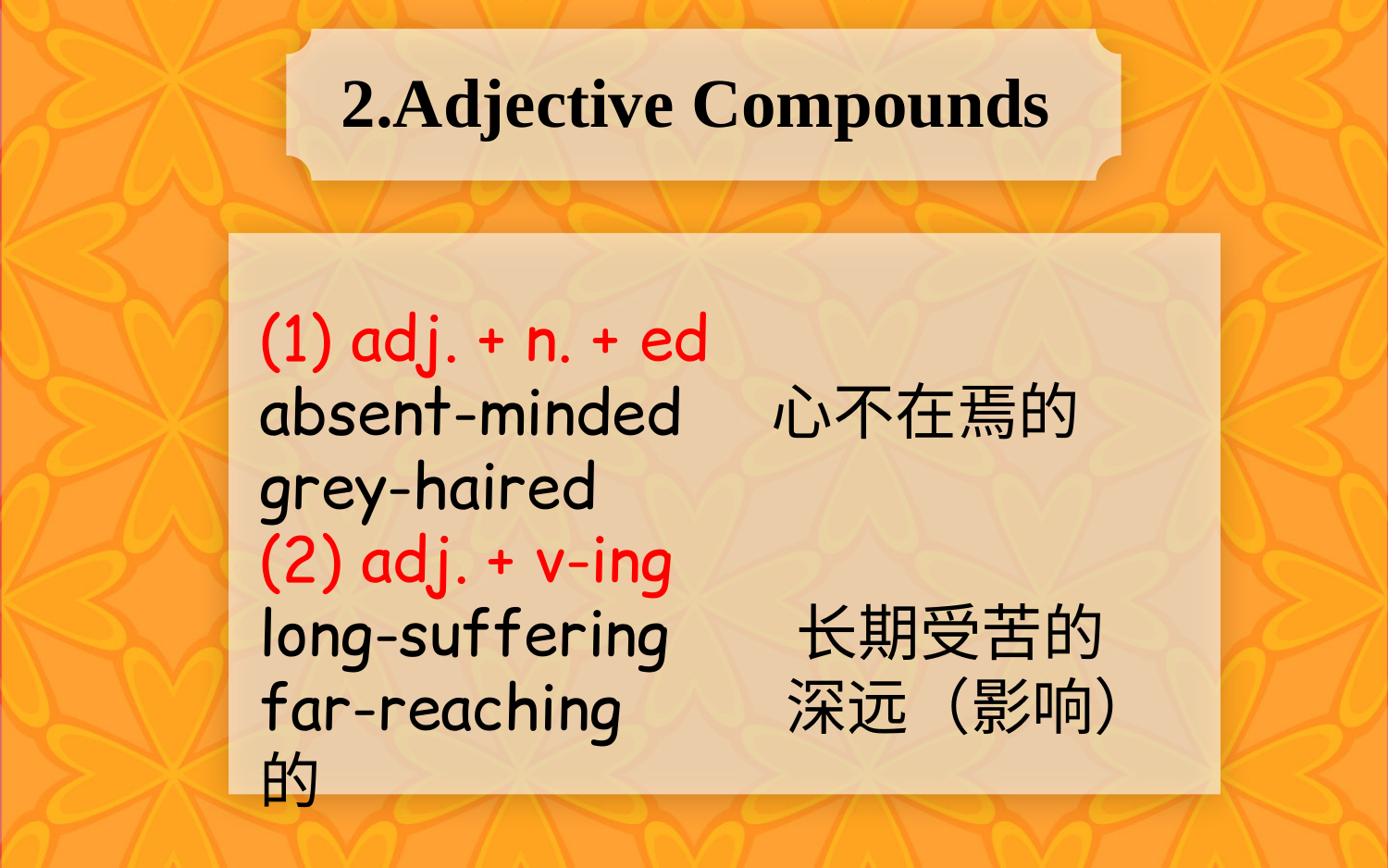

2.Adjective Compounds

(1) adj. + n. + ed
absent-minded    心不在焉的
grey-haired
(2) adj. + v-ing
long-suffering      长期受苦的
far-reaching        深远（影响）的